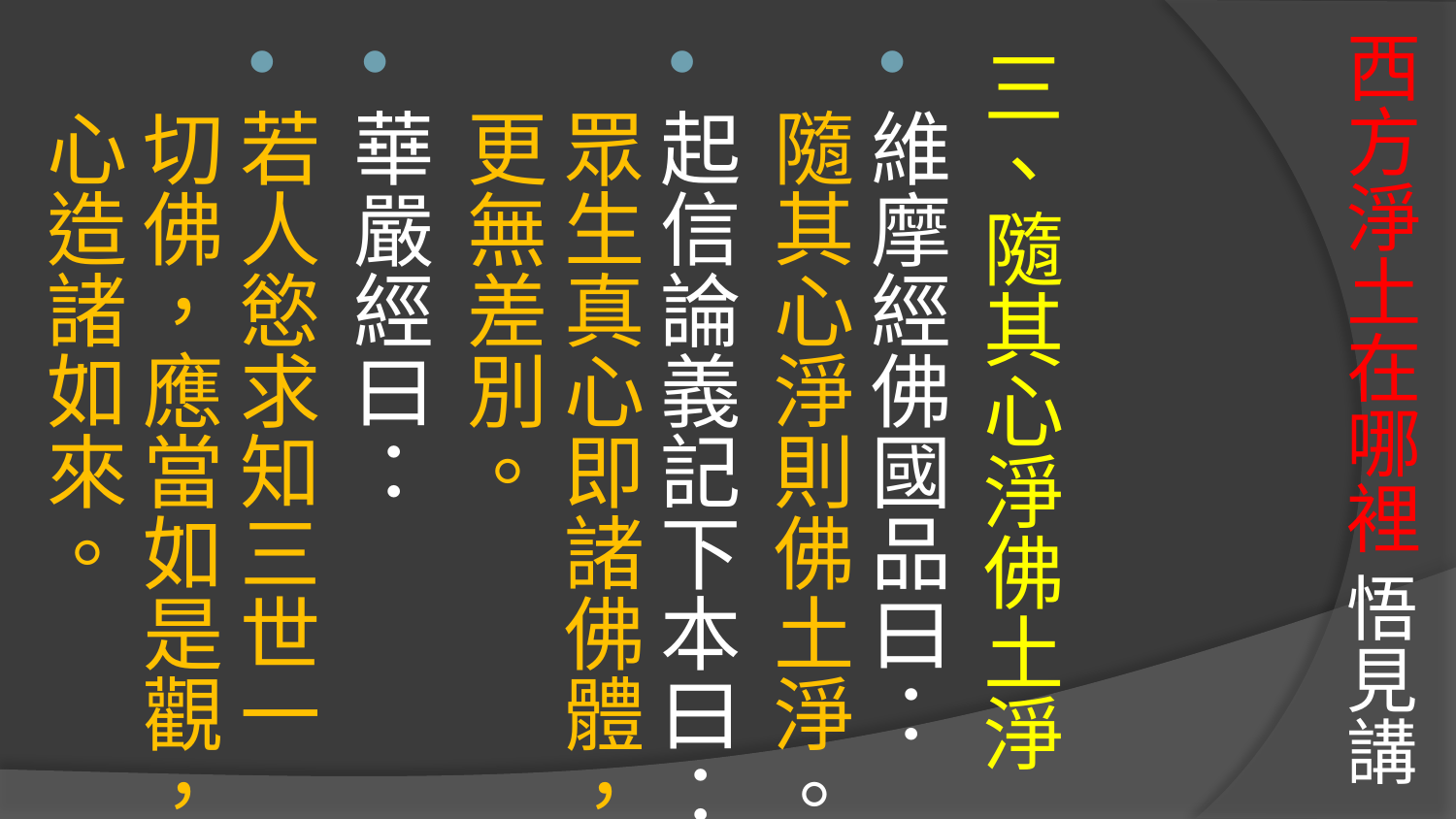

# 西方淨土在哪裡 悟見講
三、隨其心淨佛土淨
維摩經佛國品曰：隨其心淨則佛土淨。
起信論義記下本曰：眾生真心即諸佛體，更無差別。
華嚴經曰：
若人慾求知三世一切佛，應當如是觀，心造諸如來。